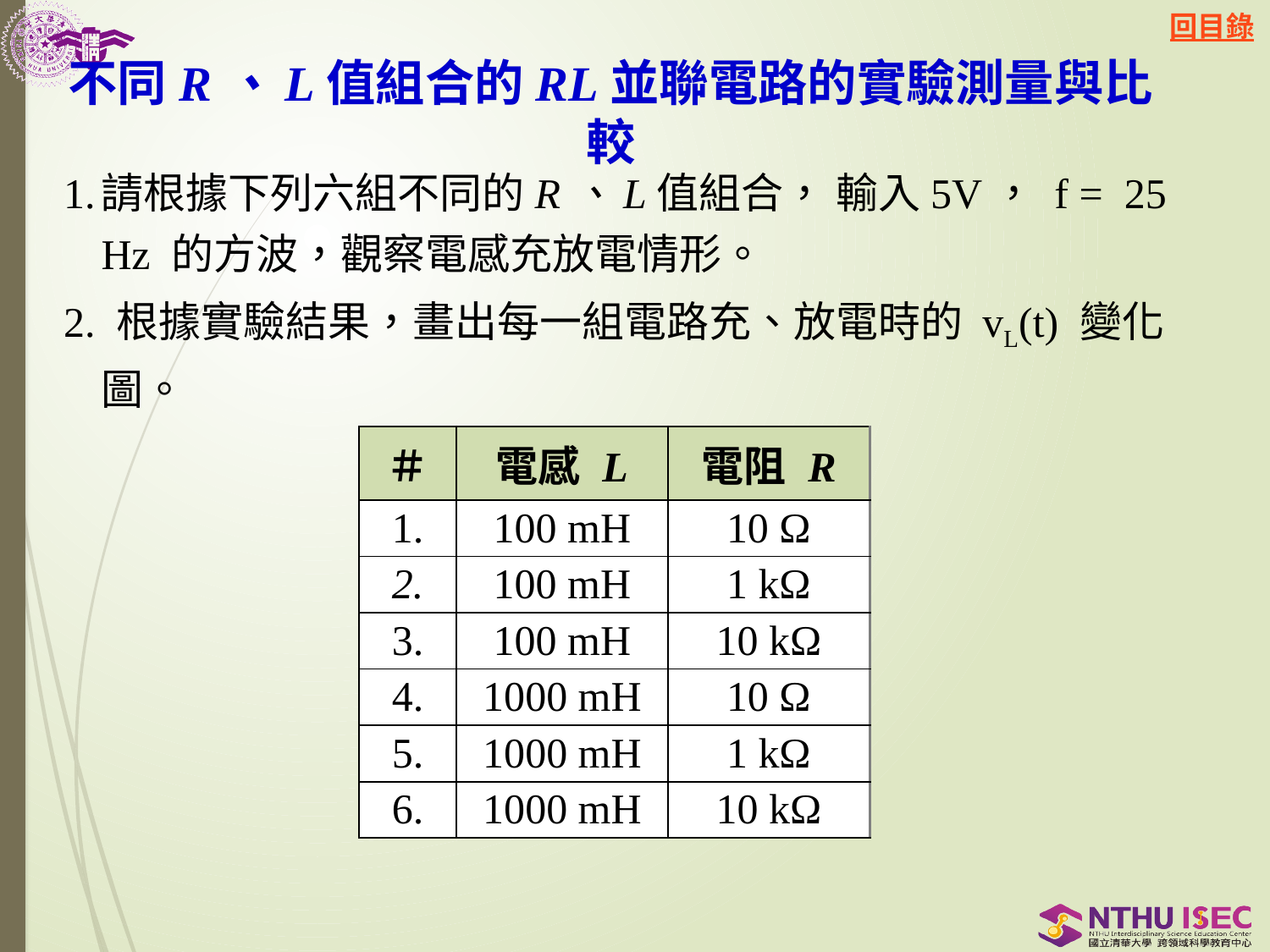

# 不同R、L值組合的RL並聯電路的實驗測量與比較
1.	請根據下列六組不同的R、L值組合， 輸入5V， f =  25 Hz 的方波，觀察電感充放電情形。
2. 根據實驗結果，畫出每一組電路充、放電時的 vL(t) 變化圖。
| ＃ | 電感 L | 電阻 R |
| --- | --- | --- |
| 1. | 100 mH | 10 Ω |
| 2. | 100 mH | 1 kΩ |
| 3. | 100 mH | 10 kΩ |
| 4. | 1000 mH | 10 Ω |
| 5. | 1000 mH | 1 kΩ |
| 6. | 1000 mH | 10 kΩ |